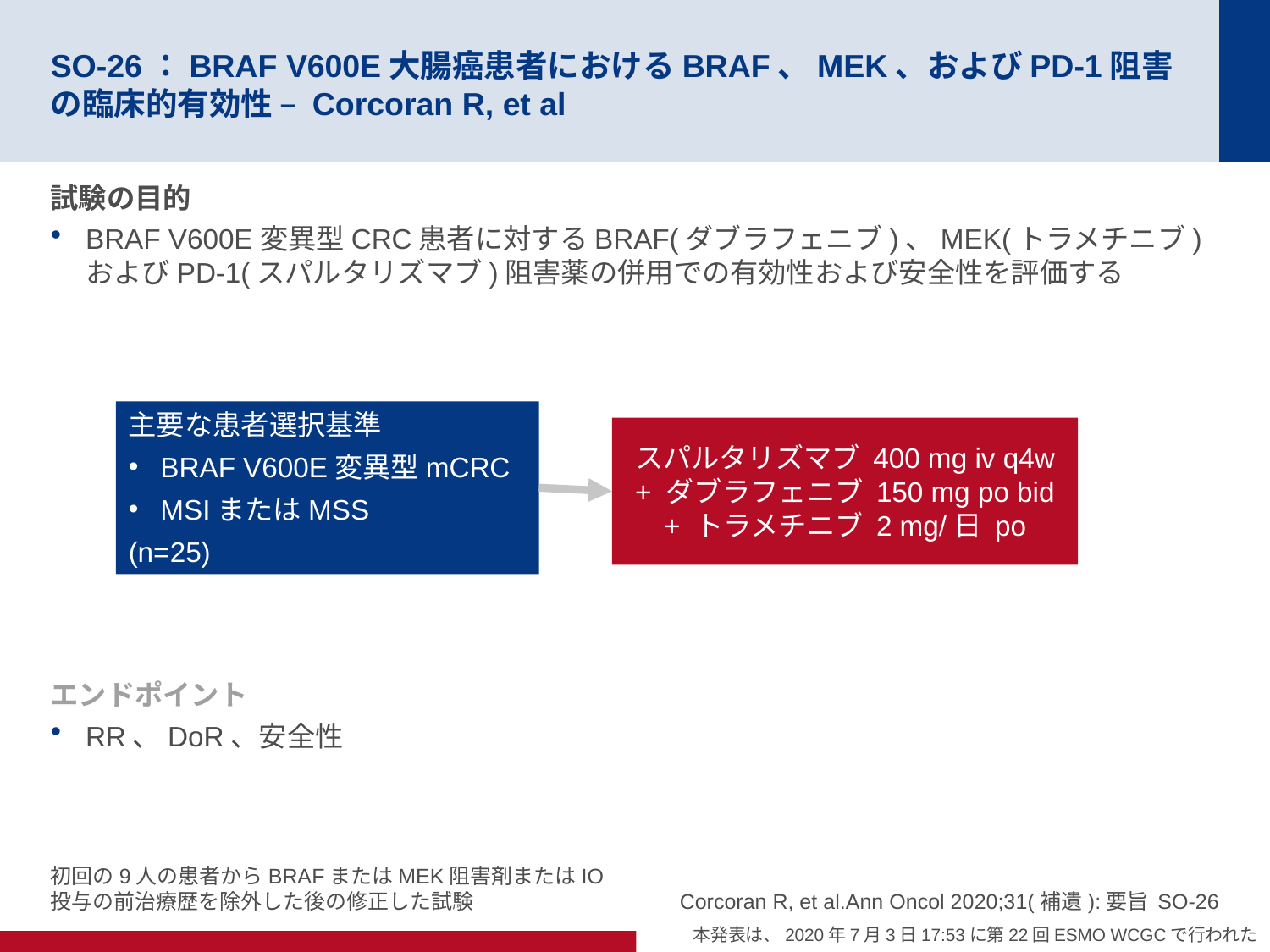

# SO-26：BRAF V600E大腸癌患者におけるBRAF、MEK、およびPD-1阻害の臨床的有効性 – Corcoran R, et al
試験の目的
BRAF V600E変異型CRC患者に対するBRAF(ダブラフェニブ)、MEK(トラメチニブ)およびPD-1(スパルタリズマブ)阻害薬の併用での有効性および安全性を評価する
主要な患者選択基準
BRAF V600E変異型mCRC
MSIまたはMSS
(n=25)
スパルタリズマブ 400 mg iv q4w + ダブラフェニブ 150 mg po bid + トラメチニブ 2 mg/日 po
エンドポイント
RR、DoR、安全性

初回の9人の患者からBRAFまたはMEK阻害剤またはIO投与の前治療歴を除外した後の修正した試験
Corcoran R, et al.Ann Oncol 2020;31(補遺):要旨 SO-26
本発表は、2020年7月3日17:53に第22回ESMO WCGCで行われた